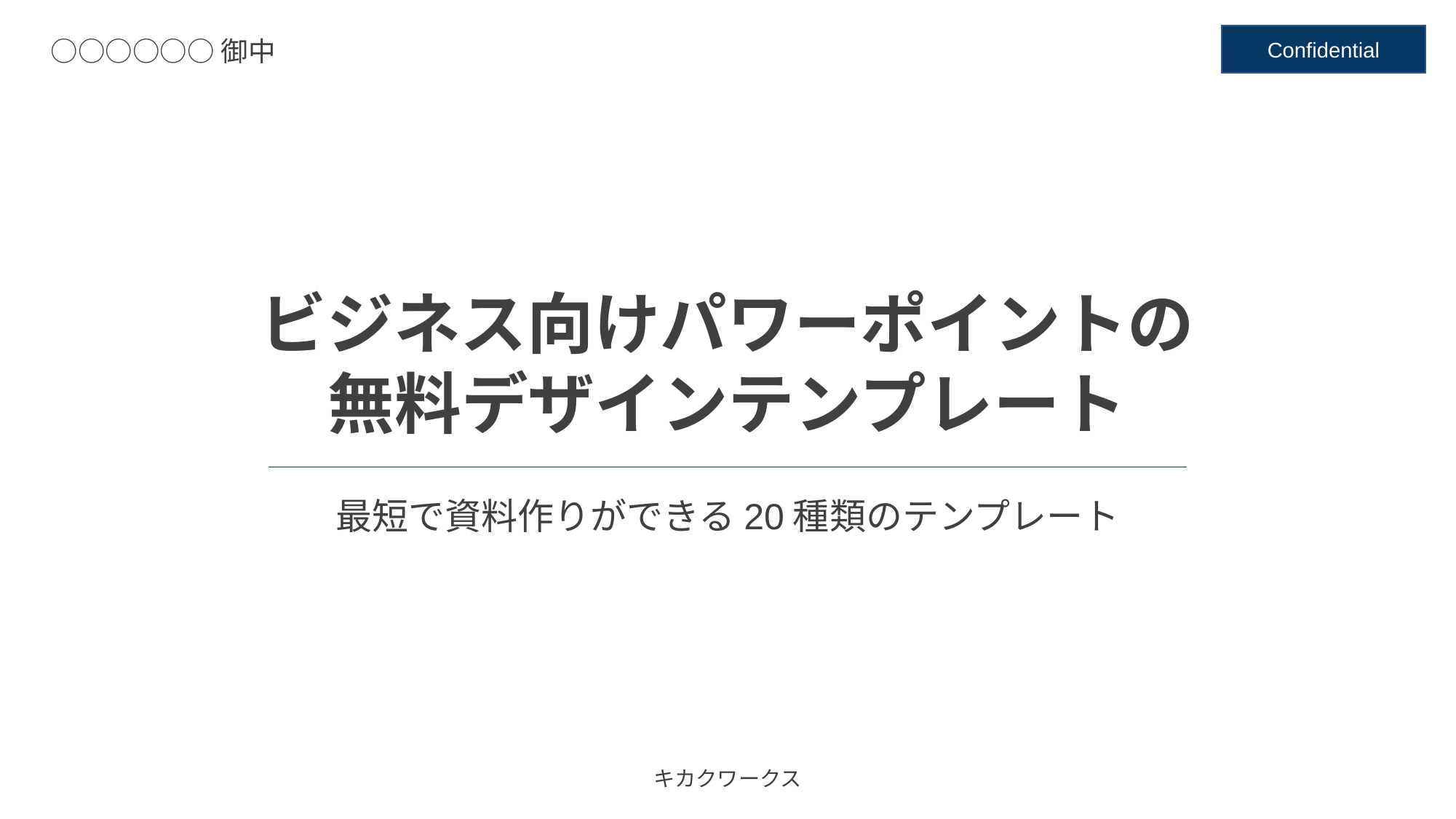

○○○○○○御中
Confidential
ビジネス向けパワーポイントの
無料デザインテンプレート
最短で資料作りができる20種類のテンプレート
キカクワークス